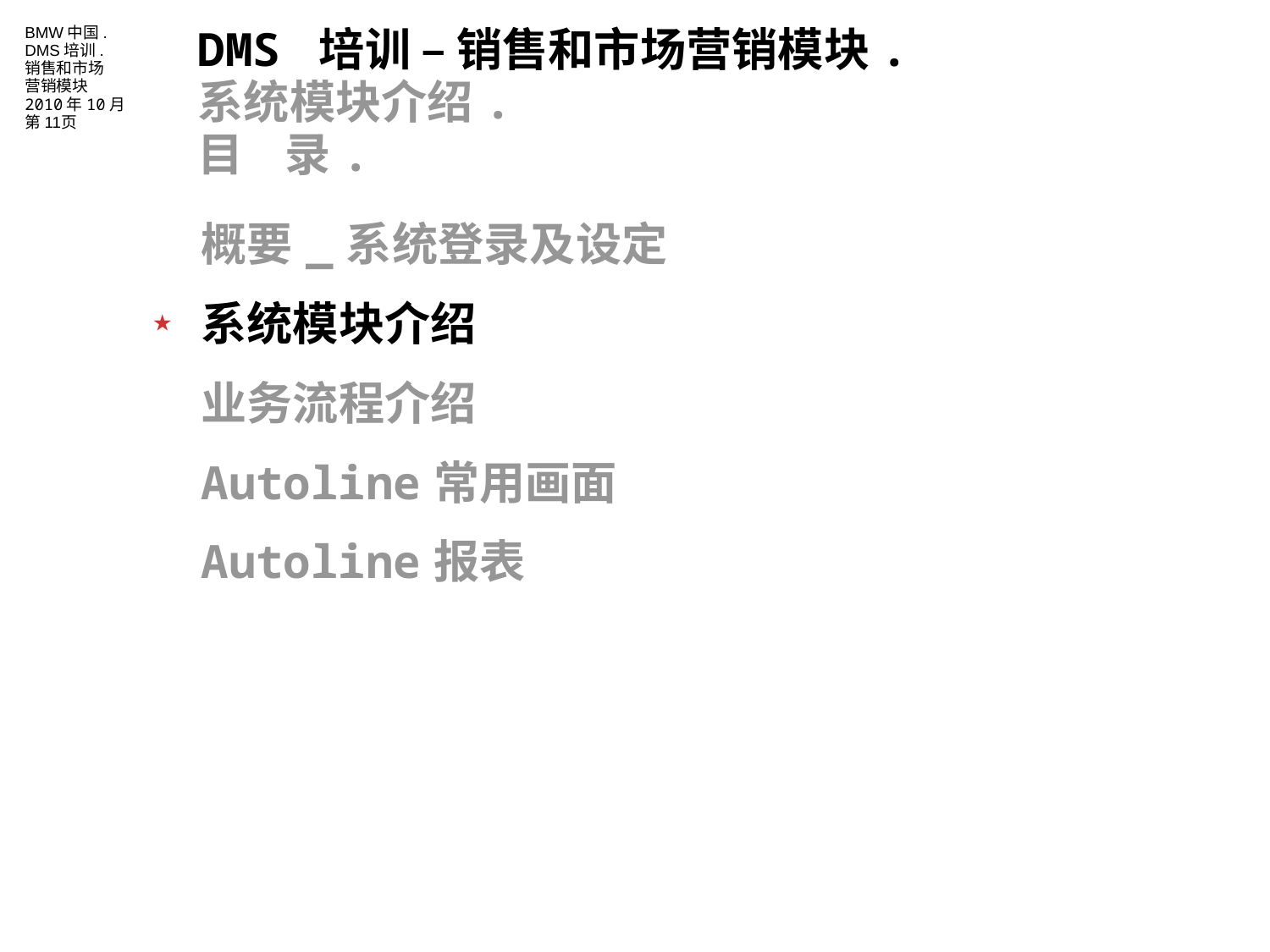

DMS 培训 – 销售和市场营销模块.
系统模块介绍.
目    录.
| 概要\_系统登录及设定 |
| --- |
| 系统模块介绍 |
| 业务流程介绍 |
| Autoline常用画面 |
| Autoline报表 |
★